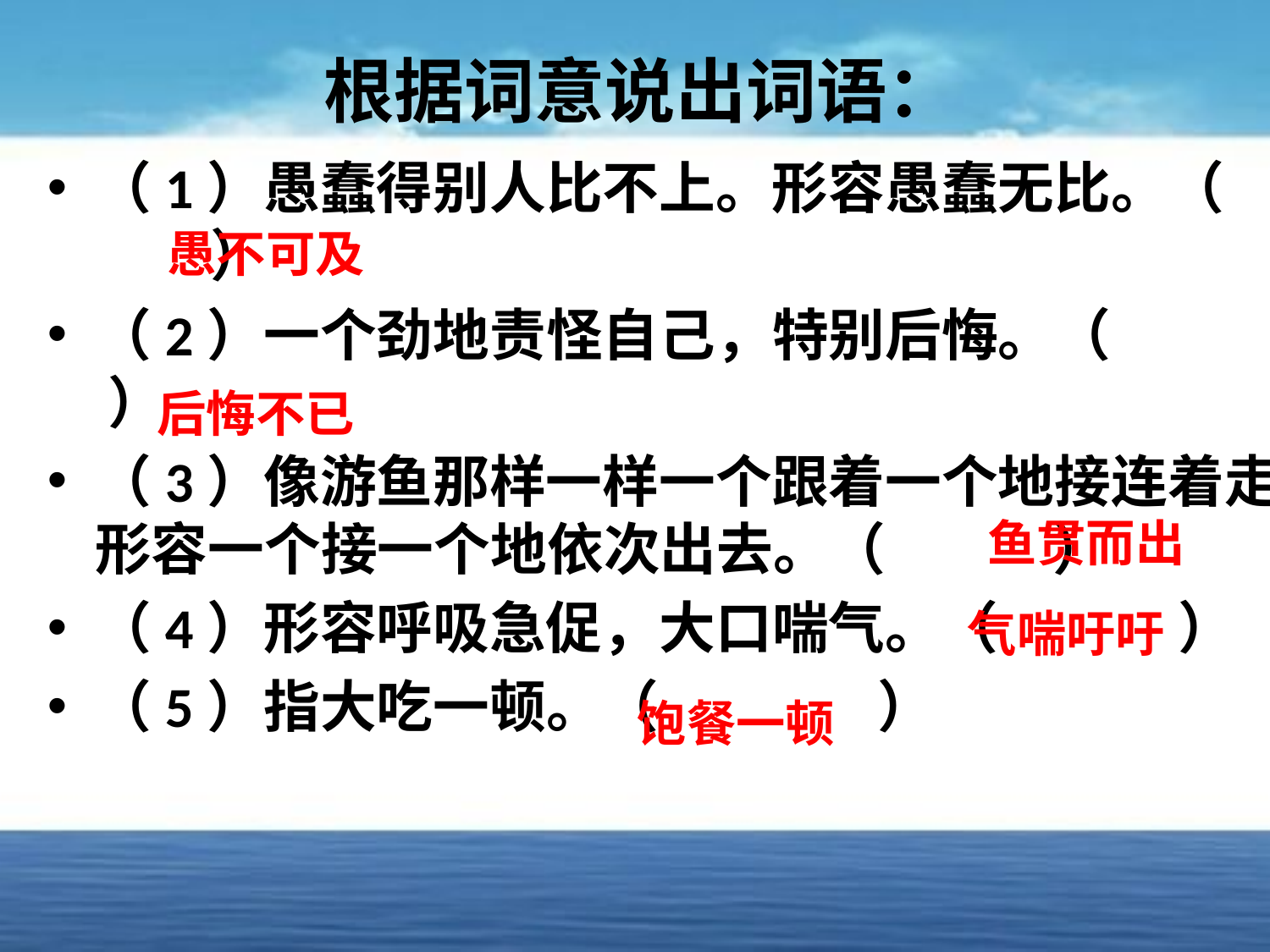

# 根据词意说出词语：
（1）愚蠢得别人比不上。形容愚蠢无比。（                ）
（2）一个劲地责怪自己，特别后悔。（            ）
（3）像游鱼那样一样一个跟着一个地接连着走。形容一个接一个地依次出去。（             ）
（4）形容呼吸急促，大口喘气。（              ）
（5）指大吃一顿。（                 ）
愚不可及
后悔不已
鱼贯而出
气喘吁吁
饱餐一顿